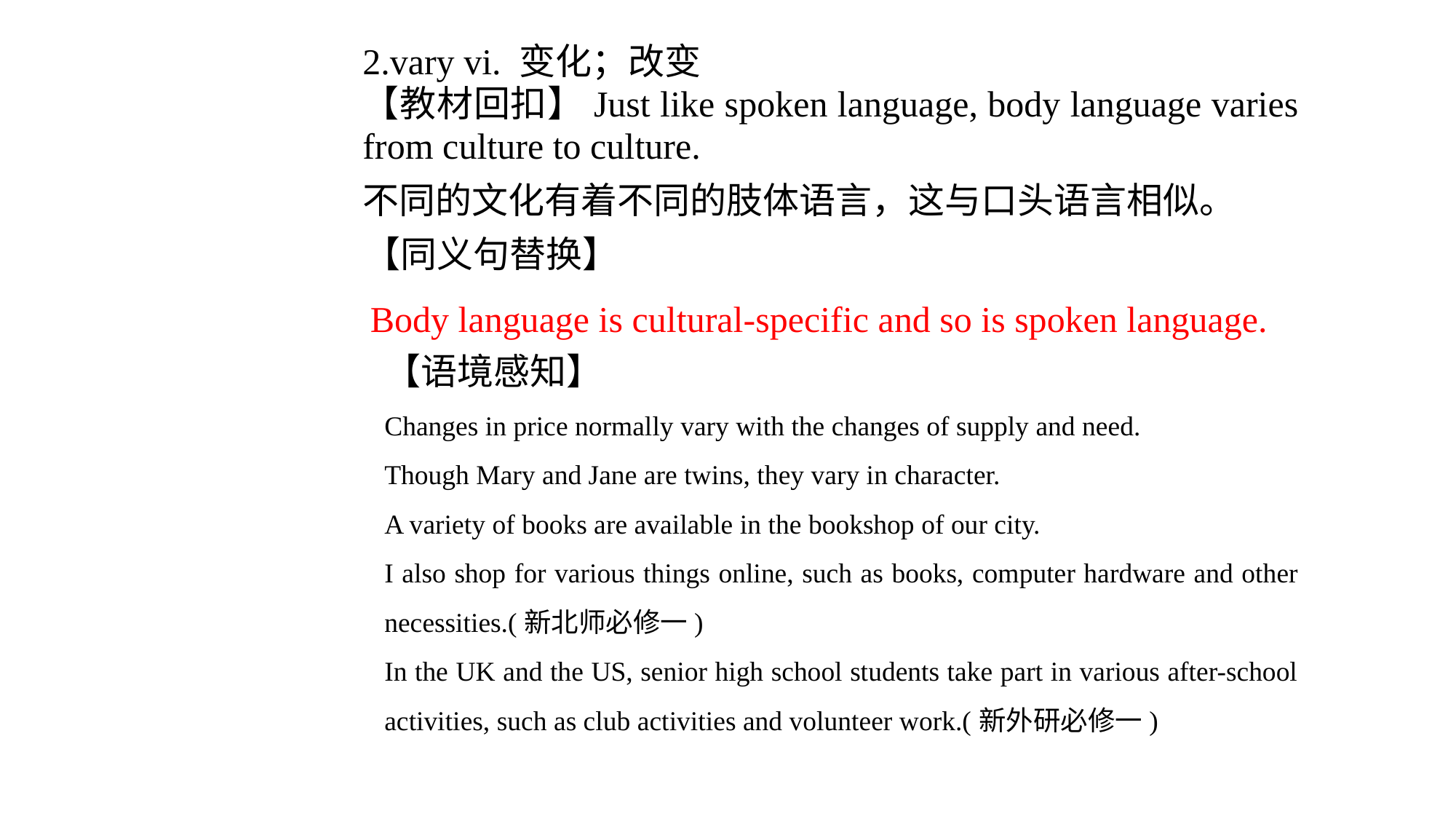

2.vary vi. 变化；改变
【教材回扣】Just like spoken language, body language varies from culture to culture.
不同的文化有着不同的肢体语言，这与口头语言相似。
【同义句替换】
 Body language is cultural-specific and so is spoken language.
【语境感知】
Changes in price normally vary with the changes of supply and need.
Though Mary and Jane are twins, they vary in character.
A variety of books are available in the bookshop of our city.
I also shop for various things online, such as books, computer hardware and other necessities.(新北师必修一)
In the UK and the US, senior high school students take part in various after-school activities, such as club activities and volunteer work.(新外研必修一)